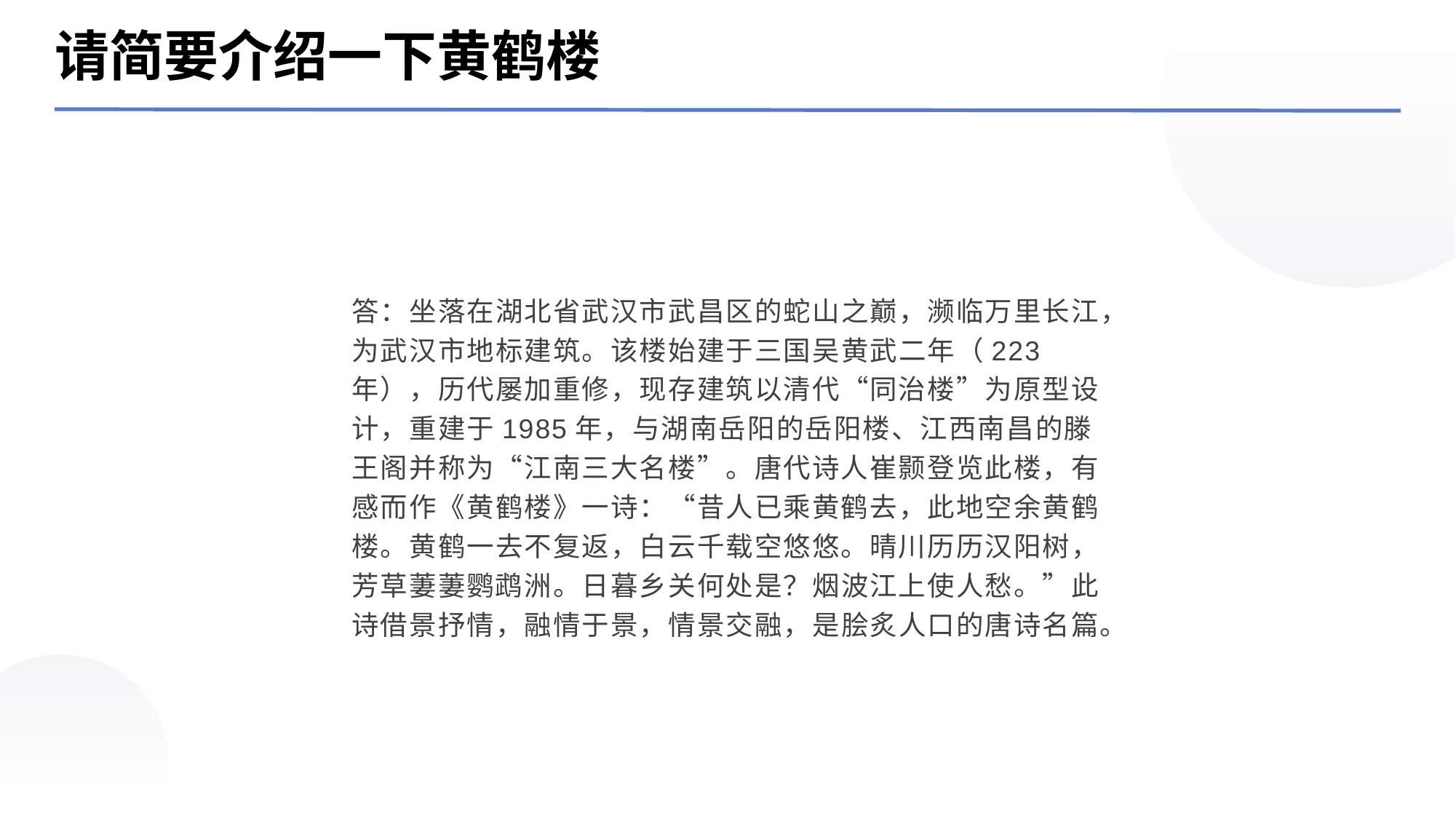

请简要介绍一下黄鹤楼
答：坐落在湖北省武汉市武昌区的蛇山之巅，濒临万里长江，为武汉市地标建筑。该楼始建于三国吴黄武二年（223年），历代屡加重修，现存建筑以清代“同治楼”为原型设计，重建于1985年，与湖南岳阳的岳阳楼、江西南昌的滕王阁并称为“江南三大名楼”。唐代诗人崔颢登览此楼，有感而作《黄鹤楼》一诗：“昔人已乘黄鹤去，此地空余黄鹤楼。黄鹤一去不复返，白云千载空悠悠。晴川历历汉阳树，芳草萋萋鹦鹉洲。日暮乡关何处是？烟波江上使人愁。”此诗借景抒情，融情于景，情景交融，是脍炙人口的唐诗名篇。